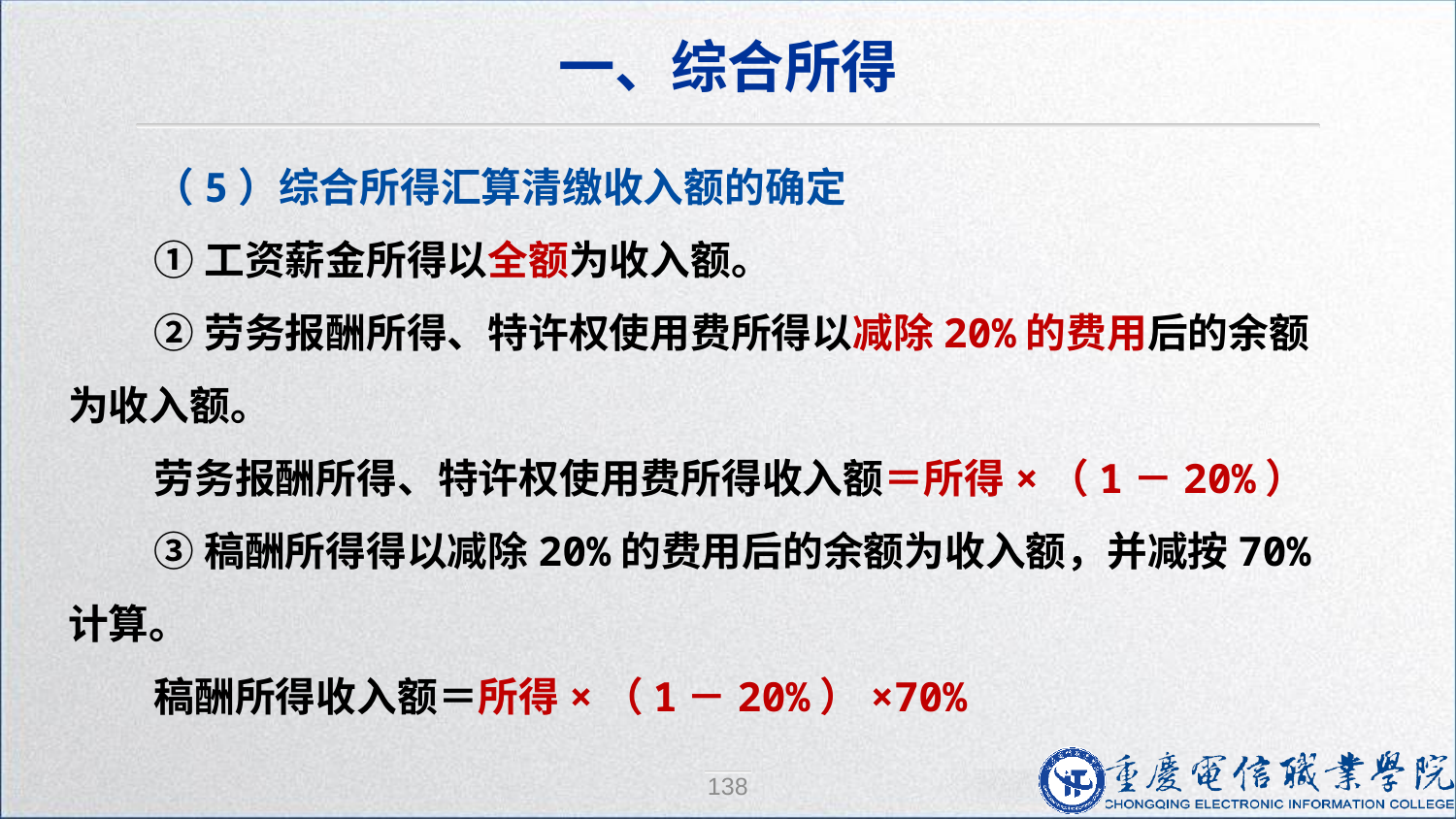

一、综合所得
（5）综合所得汇算清缴收入额的确定
①工资薪金所得以全额为收入额。
②劳务报酬所得、特许权使用费所得以减除20%的费用后的余额为收入额。
劳务报酬所得、特许权使用费所得收入额＝所得×（1－20%）
③稿酬所得得以减除20%的费用后的余额为收入额，并减按70%计算。
稿酬所得收入额＝所得×（1－20%）×70%
138